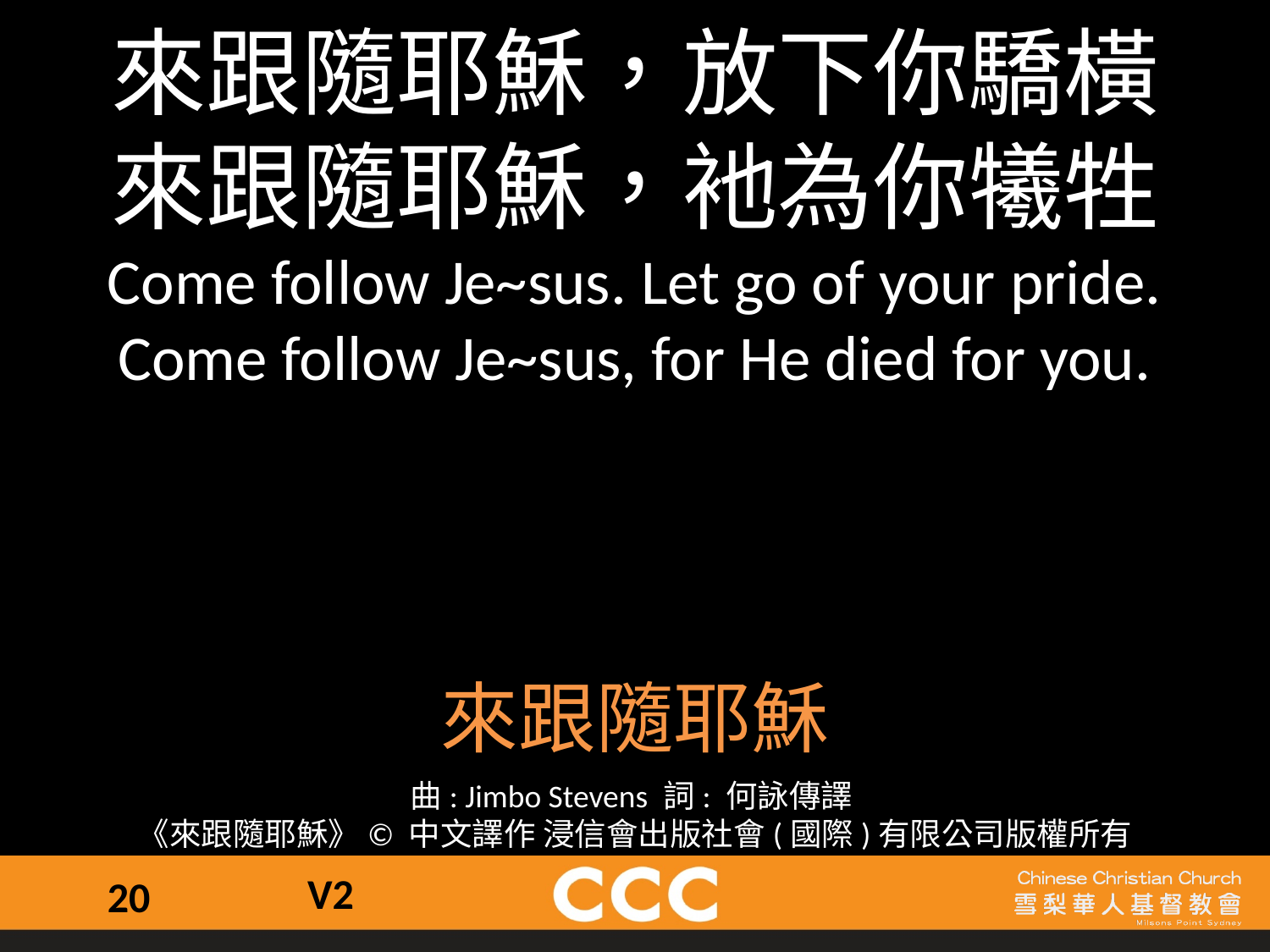

來跟隨耶穌，放下你驕橫
來跟隨耶穌，衪為你犧牲
Come follow Je~sus. Let go of your pride.
Come follow Je~sus, for He died for you.
來跟隨耶穌
曲: Jimbo Stevens 詞: 何詠傳譯
《來跟隨耶穌》© 中文譯作 浸信會出版社會(國際)有限公司版權所有
V2
20